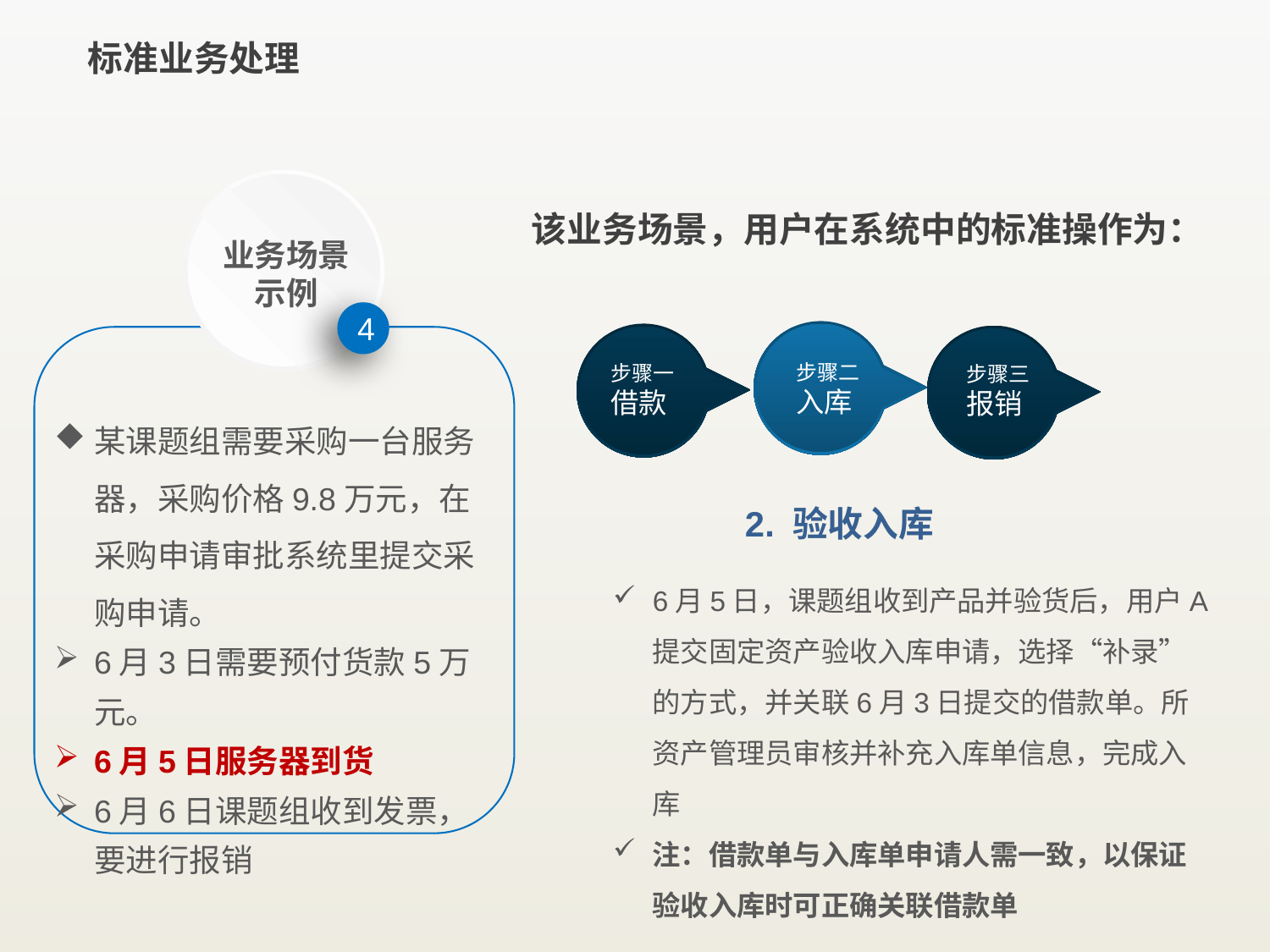

# 标准业务处理

该业务场景，用户在系统中的标准操作为：
业务场景示例
4

步骤二
入库

步骤一
借款

步骤三
报销

某课题组需要采购一台服务器，采购价格9.8万元，在采购申请审批系统里提交采购申请。
6月3日需要预付货款5万元。
6月5日服务器到货
6月6日课题组收到发票，要进行报销
2. 验收入库
6月5日，课题组收到产品并验货后，用户A提交固定资产验收入库申请，选择“补录”的方式，并关联6月3日提交的借款单。所资产管理员审核并补充入库单信息，完成入库
注：借款单与入库单申请人需一致，以保证验收入库时可正确关联借款单